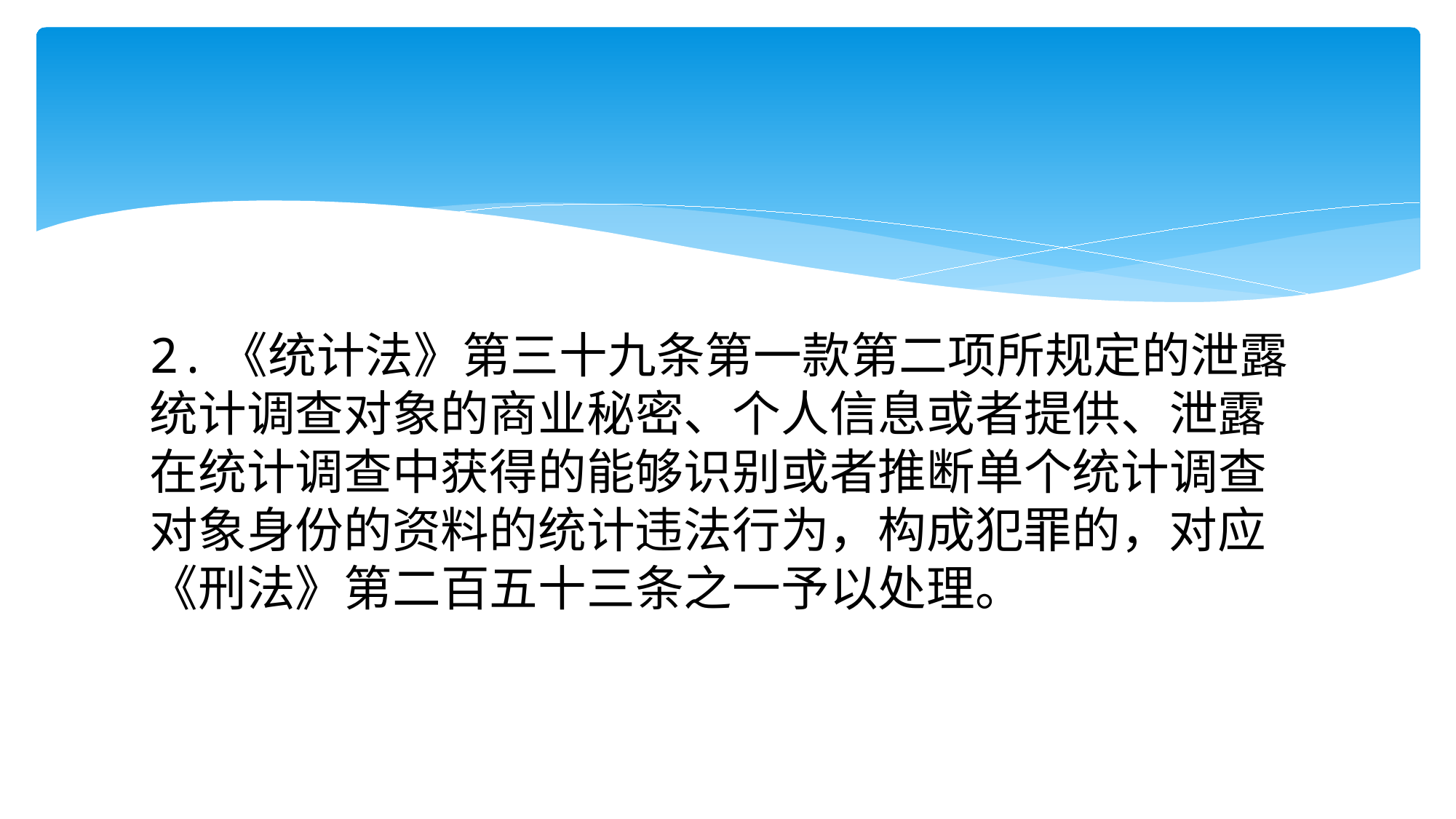

2.《统计法》第三十九条第一款第二项所规定的泄露统计调查对象的商业秘密、个人信息或者提供、泄露在统计调查中获得的能够识别或者推断单个统计调查对象身份的资料的统计违法行为，构成犯罪的，对应《刑法》第二百五十三条之一予以处理。